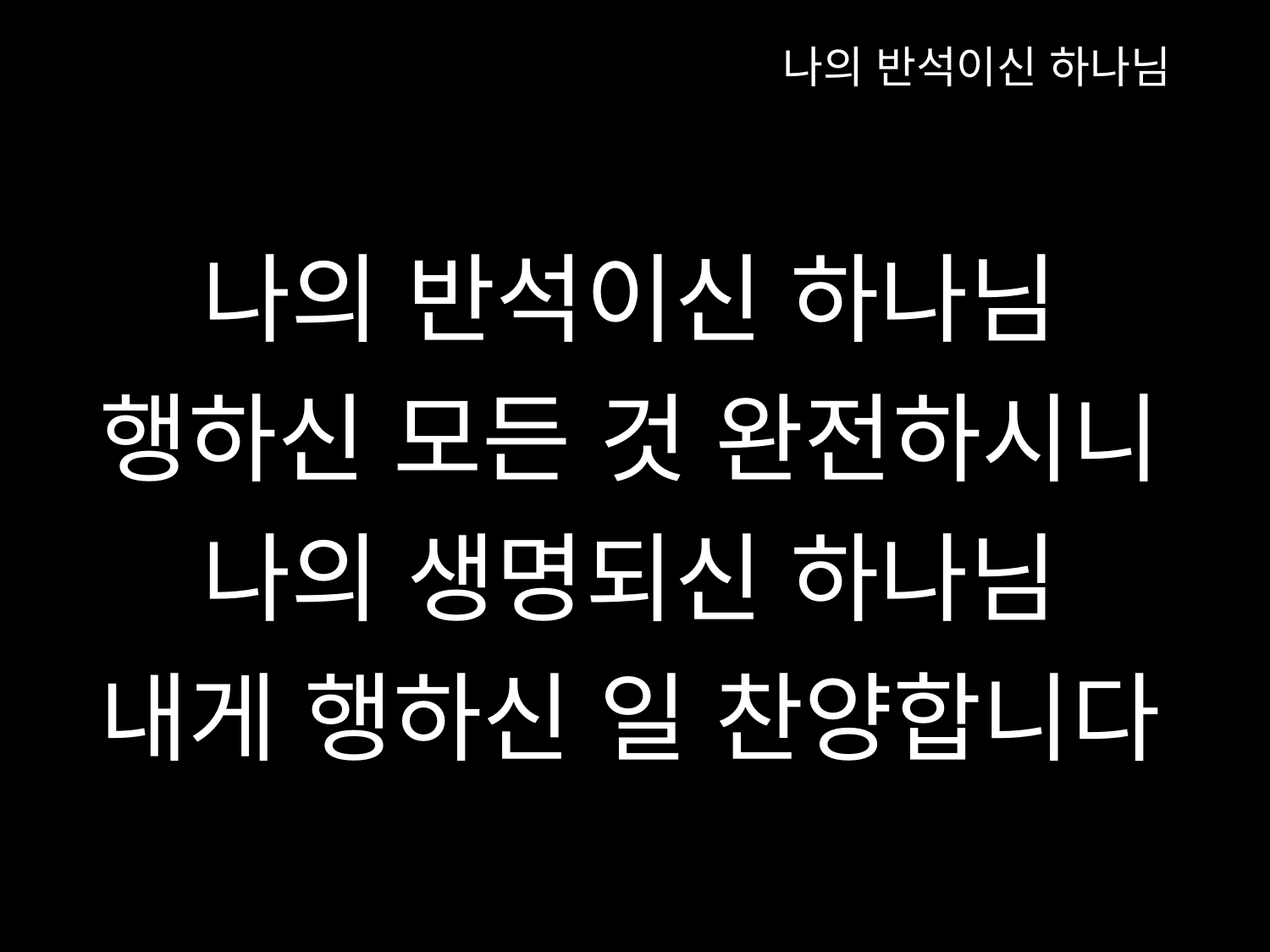

나의 반석이신 하나님
나의 반석이신 하나님
행하신 모든 것 완전하시니
나의 생명되신 하나님
내게 행하신 일 찬양합니다